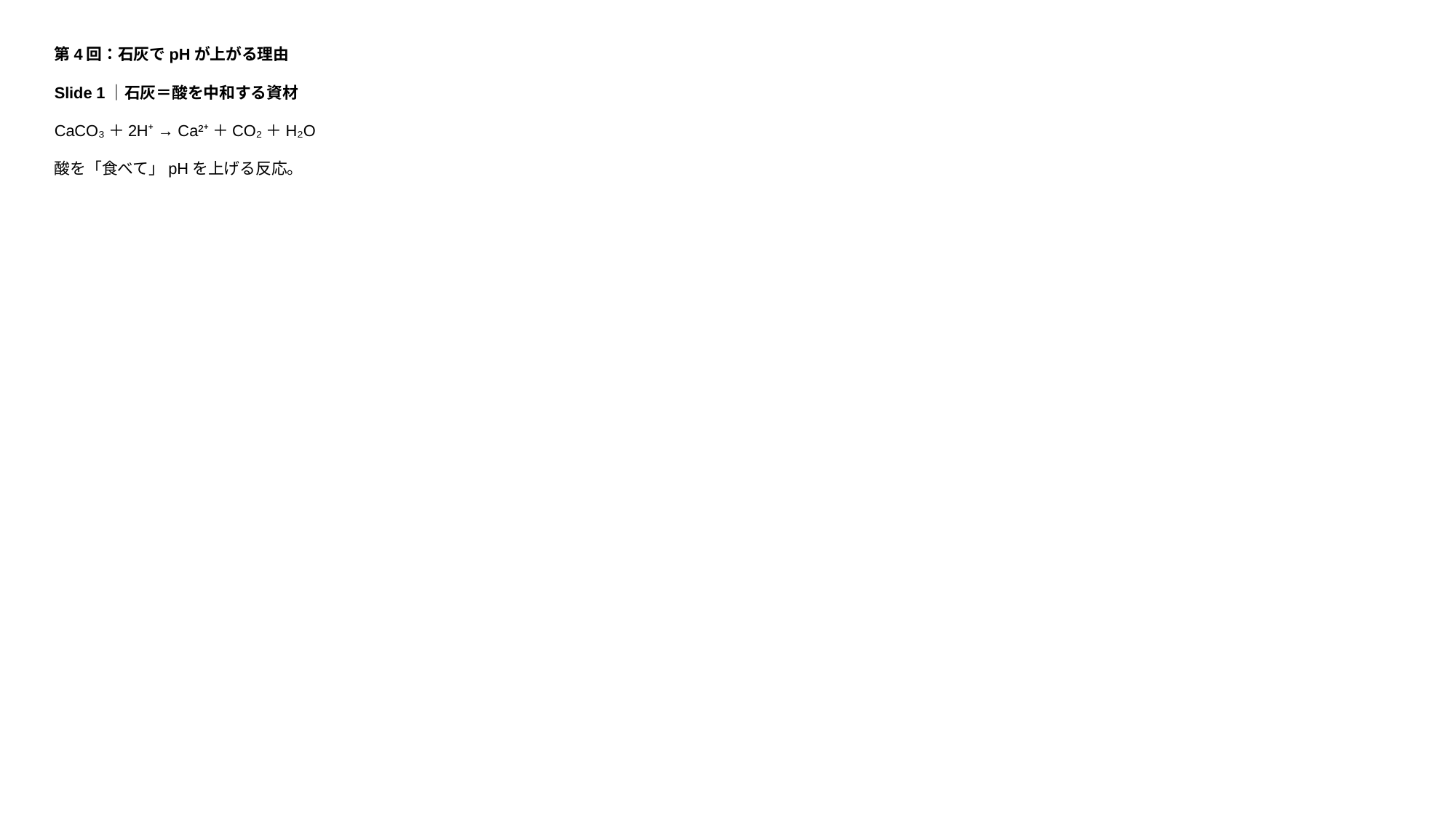

第4回：石灰でpHが上がる理由

Slide 1｜石灰＝酸を中和する資材

CaCO₃＋2H⁺ → Ca²⁺＋CO₂＋H₂O

酸を「食べて」pHを上げる反応。